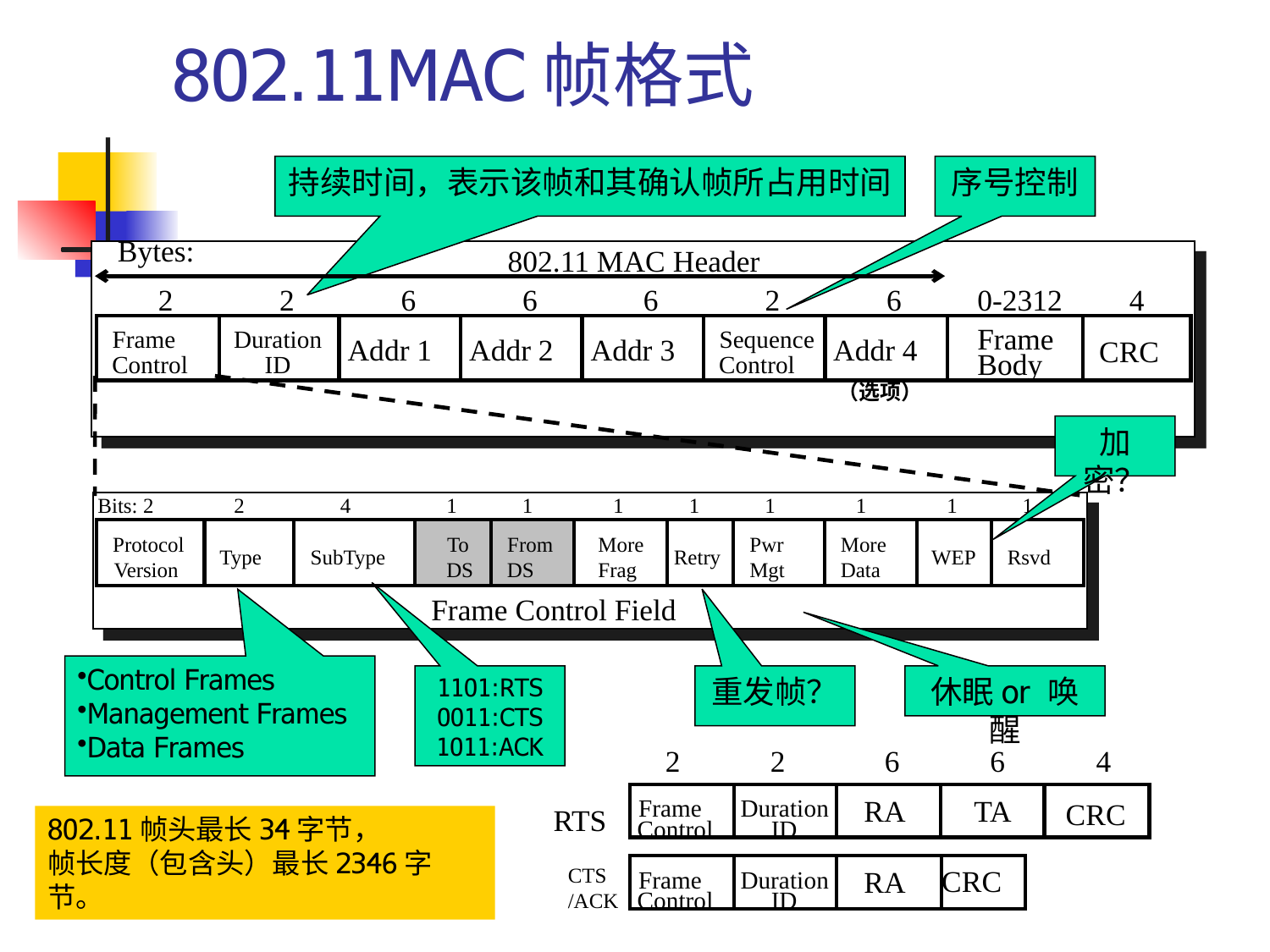

# 802.11MAC帧格式
持续时间，表示该帧和其确认帧所占用时间
序号控制
Bytes:
802.11 MAC Header

2
2
6
6
6
2
6
0-2312
4
Frame

Frame
Duration
Sequence
Addr 1
Addr 2
Addr 3
Addr 4
CRC
Body
Control
ID
Control

（选项）
加密？
Bits: 2
2
4
1
1
1
1
1
1
1
1

Protocol
To
From
More
Pwr
More
Type
SubType
Retry
WEP
Rsvd
Version
DS
DS
Frag
Mgt
Data
Frame Control Field
Control Frames
Management Frames
Data Frames
1101:RTS
0011:CTS
1011:ACK
重发帧？
休眠or 唤醒
2
2
6
6
4

RA
TA
Frame
Duration
CRC
RTS
Control
ID
CTS
/ACK

CRC
RA
Frame
Duration
Control
ID
802.11帧头最长34字节，
帧长度（包含头）最长2346字节。